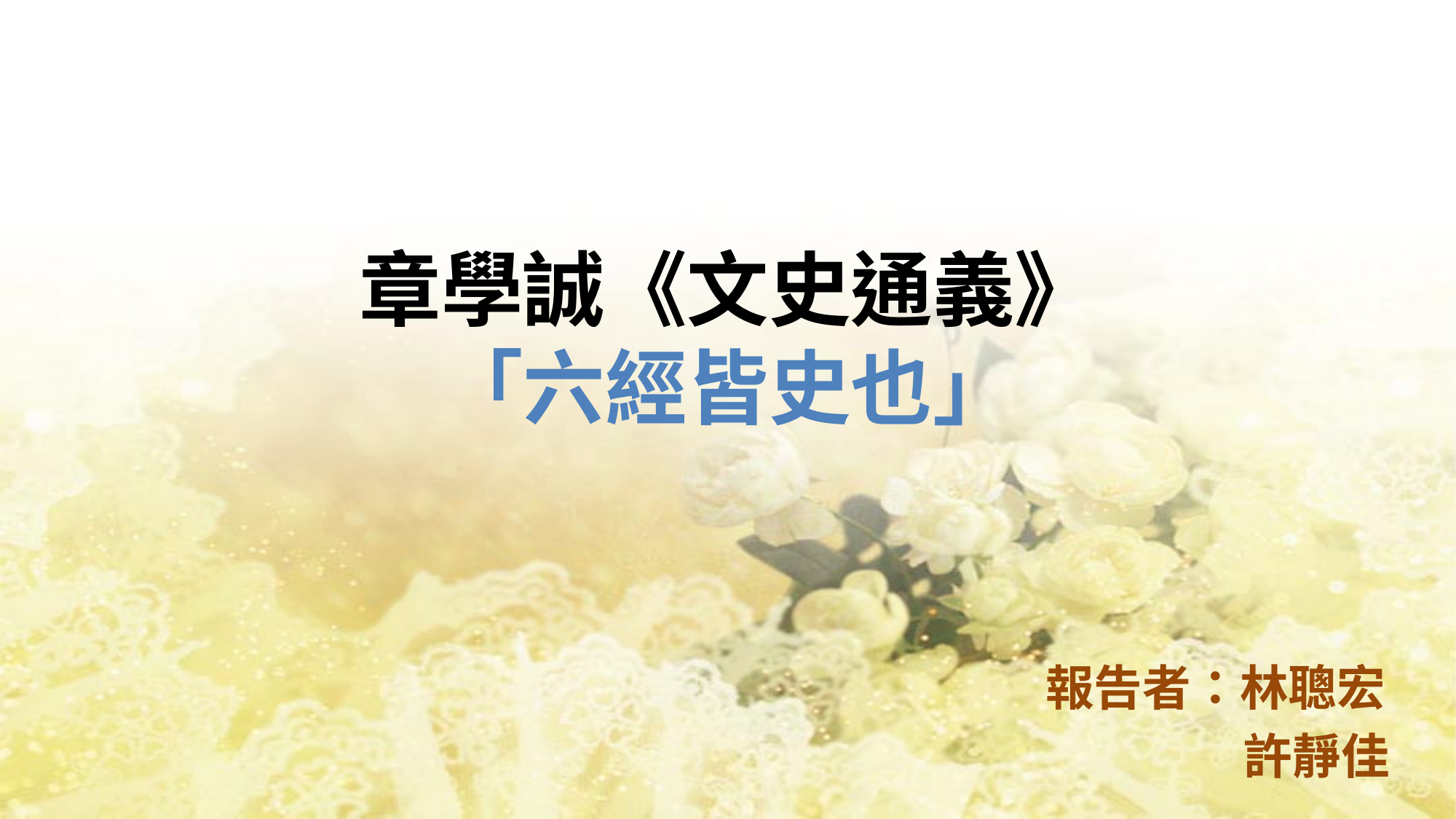

# 章學誠《文史通義》 「六經皆史也」
　　　     　報告者：林聰宏
　　　　　　　　　 許靜佳